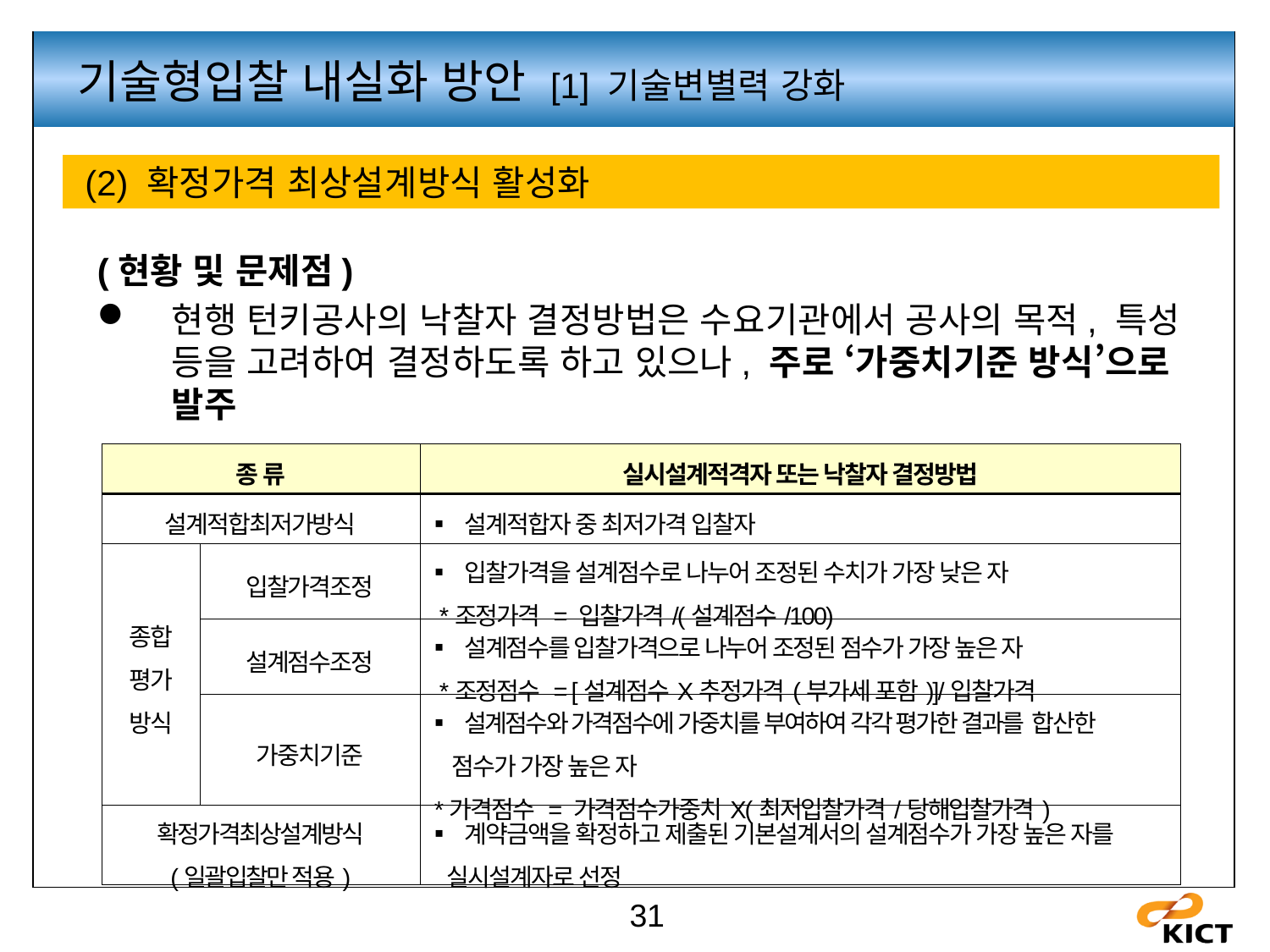

기술형입찰 내실화 방안 [1] 기술변별력 강화
 (2) 확정가격 최상설계방식 활성화
(현황 및 문제점)
현행 턴키공사의 낙찰자 결정방법은 수요기관에서 공사의 목적, 특성 등을 고려하여 결정하도록 하고 있으나, 주로 ‘가중치기준 방식’으로 발주

| 종 류 |  | 실시설계적격자 또는 낙찰자 결정방법 |
| --- | --- | --- |
| 설계적합최저가방식 |  | ▪ 설계적합자 중 최저가격 입찰자 |
| 종합 평가 방식 | 입찰가격조정 | ▪ 입찰가격을 설계점수로 나누어 조정된 수치가 가장 낮은 자 \*조정가격 = 입찰가격/(설계점수/100) |
|  | 설계점수조정 | ▪ 설계점수를 입찰가격으로 나누어 조정된 점수가 가장 높은 자 \*조정점수 = [설계점수X추정가격(부가세 포함)]/입찰가격 |
|  | 가중치기준 | ▪ 설계점수와 가격점수에 가중치를 부여하여 각각 평가한 결과를 합산한 점수가 가장 높은 자 \*가격점수 = 가격점수가중치X(최저입찰가격/당해입찰가격) |
| 확정가격최상설계방식 (일괄입찰만 적용) |  | ▪ 계약금액을 확정하고 제출된 기본설계서의 설계점수가 가장 높은 자를 실시설계자로 선정 |
31